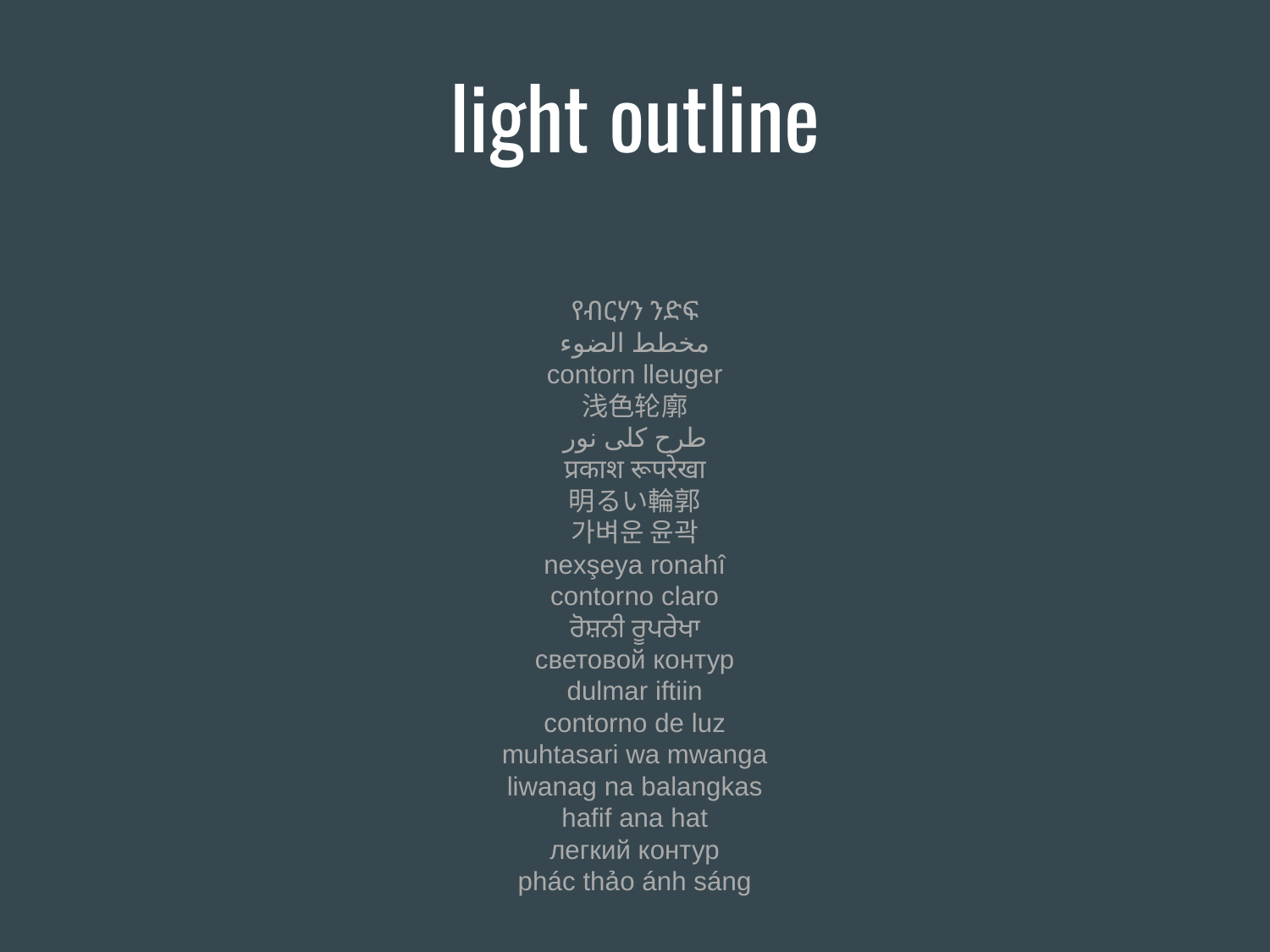

light outline
የብርሃን ንድፍ
مخطط الضوء
contorn lleuger
浅色轮廓
طرح کلی نور
प्रकाश रूपरेखा
明るい輪郭
가벼운 윤곽
nexşeya ronahî
contorno claro
ਰੋਸ਼ਨੀ ਰੂਪਰੇਖਾ
световой контур
dulmar iftiin
contorno de luz
muhtasari wa mwanga
liwanag na balangkas
hafif ana hat
легкий контур
phác thảo ánh sáng